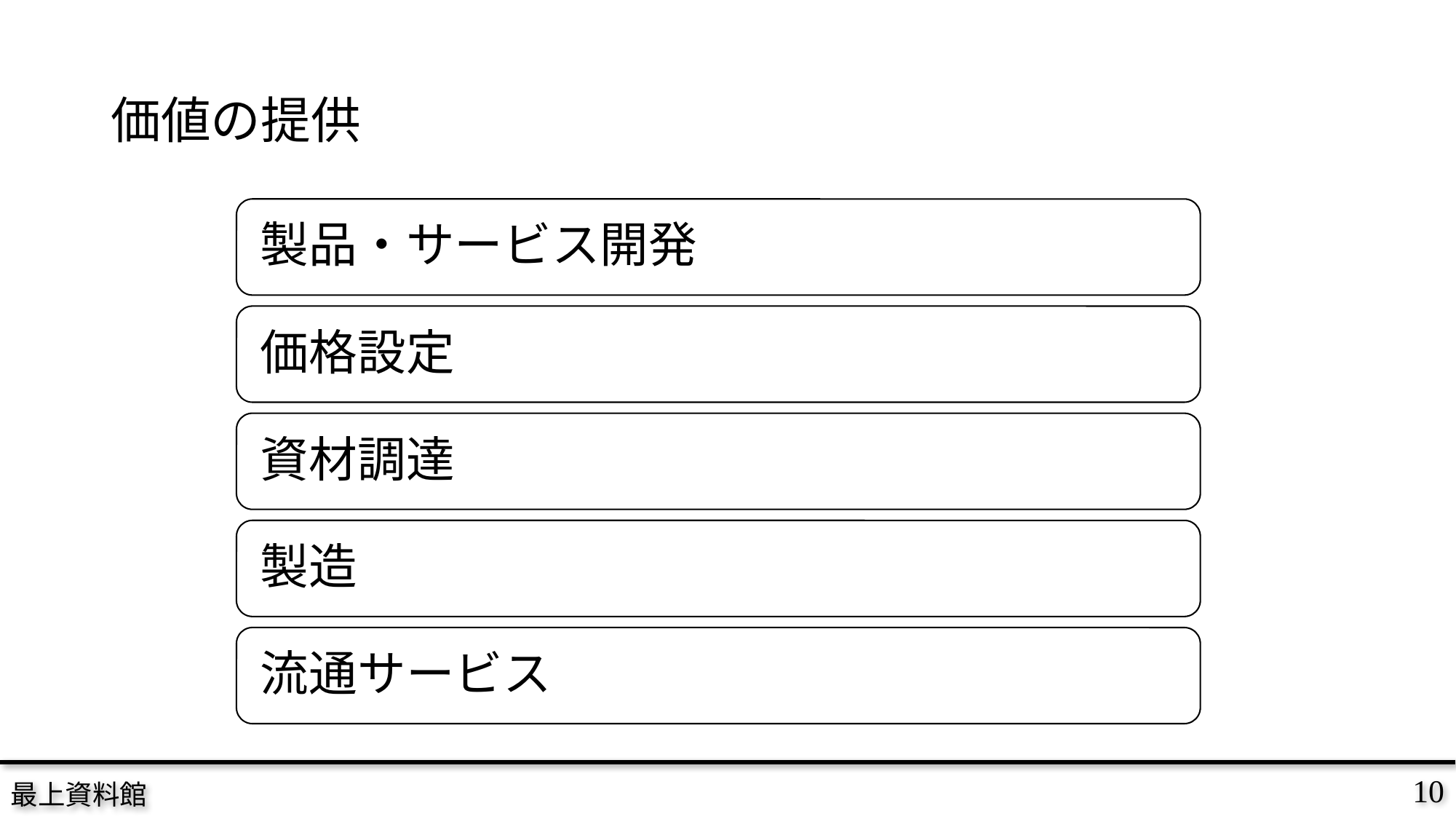

# 価値の提供
製品・サービス開発
価格設定
資材調達
製造
流通サービス